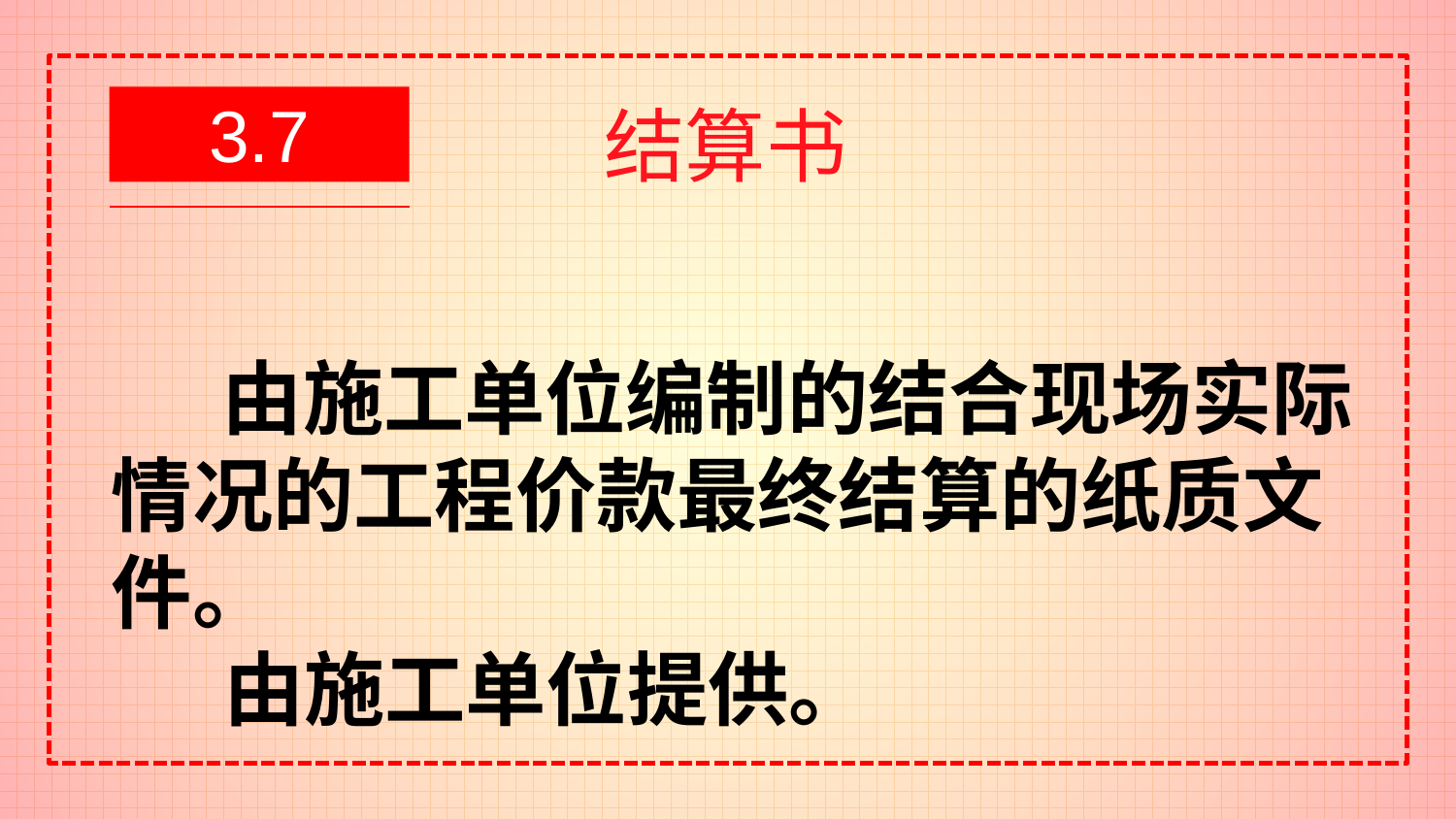

3.7

结算书
     由施工单位编制的结合现场实际情况的工程价款最终结算的纸质文件。
     由施工单位提供。